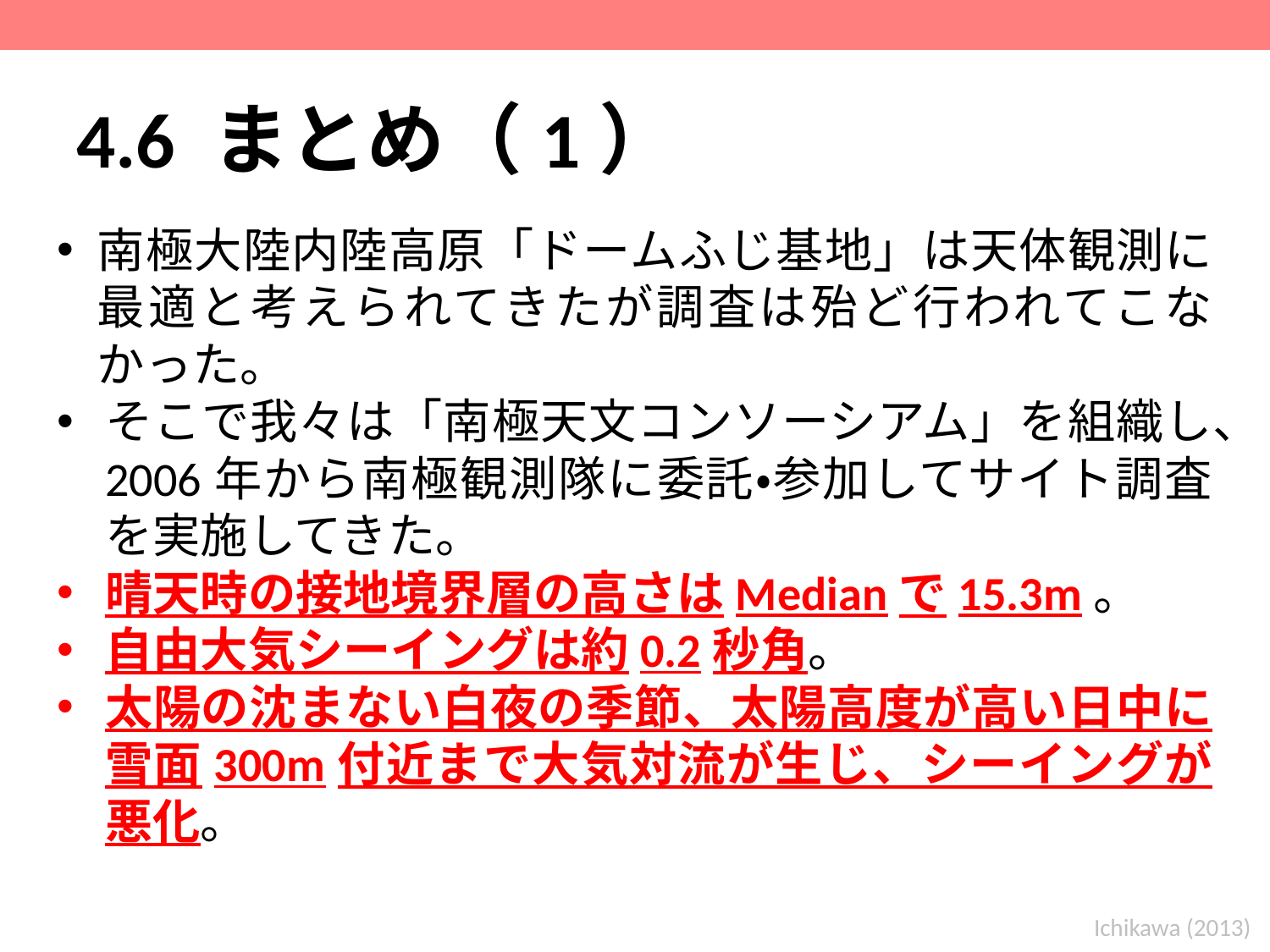

# 4.6 まとめ（1）
南極大陸内陸高原「ドームふじ基地」は天体観測に最適と考えられてきたが調査は殆ど行われてこなかった。
そこで我々は「南極天文コンソーシアム」を組織し、2006年から南極観測隊に委託・参加してサイト調査を実施してきた。
晴天時の接地境界層の高さはMedianで15.3m。
自由大気シーイングは約0.2秒角。
太陽の沈まない白夜の季節、太陽高度が高い日中に雪面300m付近まで大気対流が生じ、シーイングが悪化。
Ichikawa (2013)